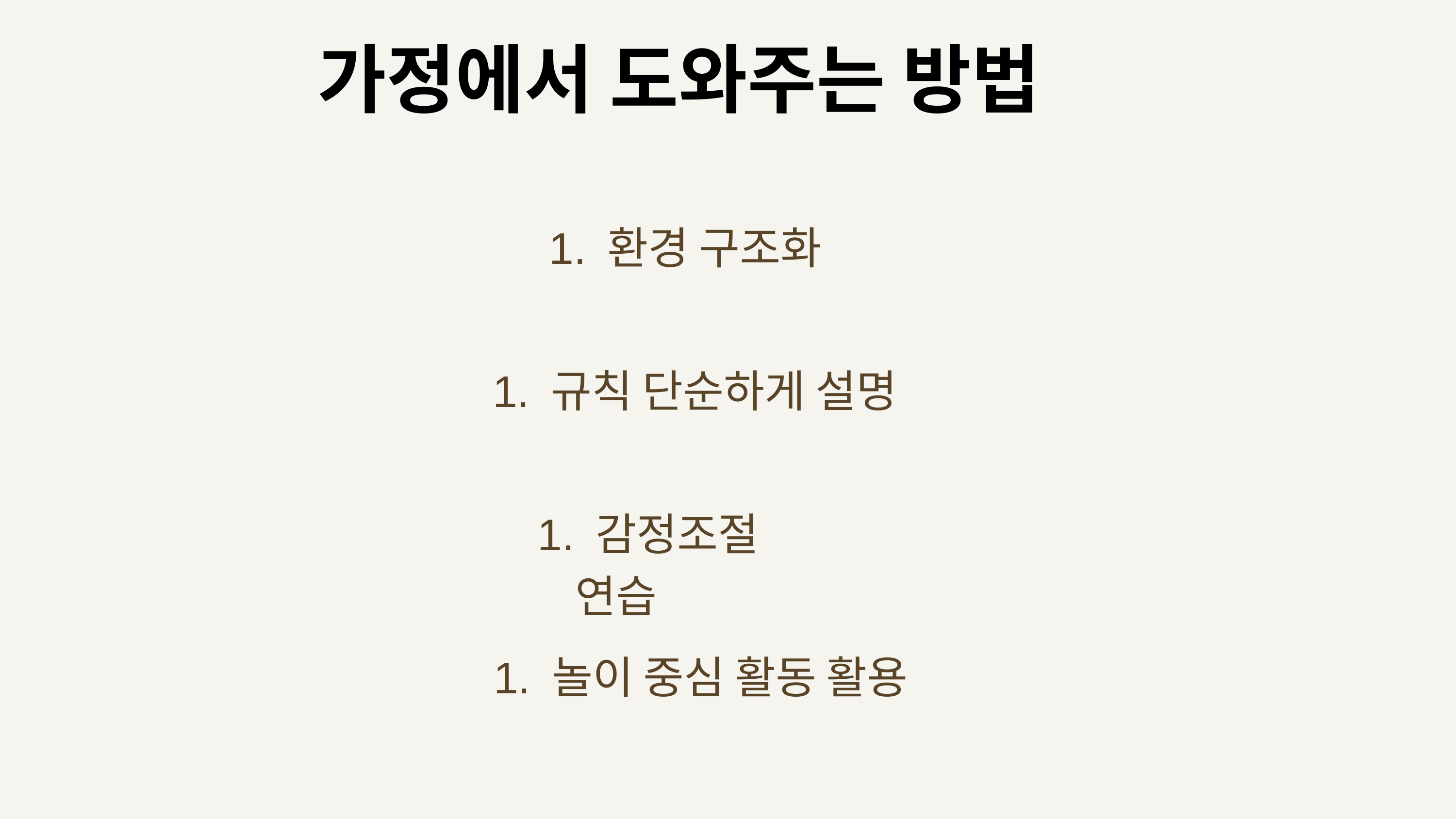

가정에서 도와주는 방법
 환경 구조화
 규칙 단순하게 설명
 감정조절 연습
 놀이 중심 활동 활용